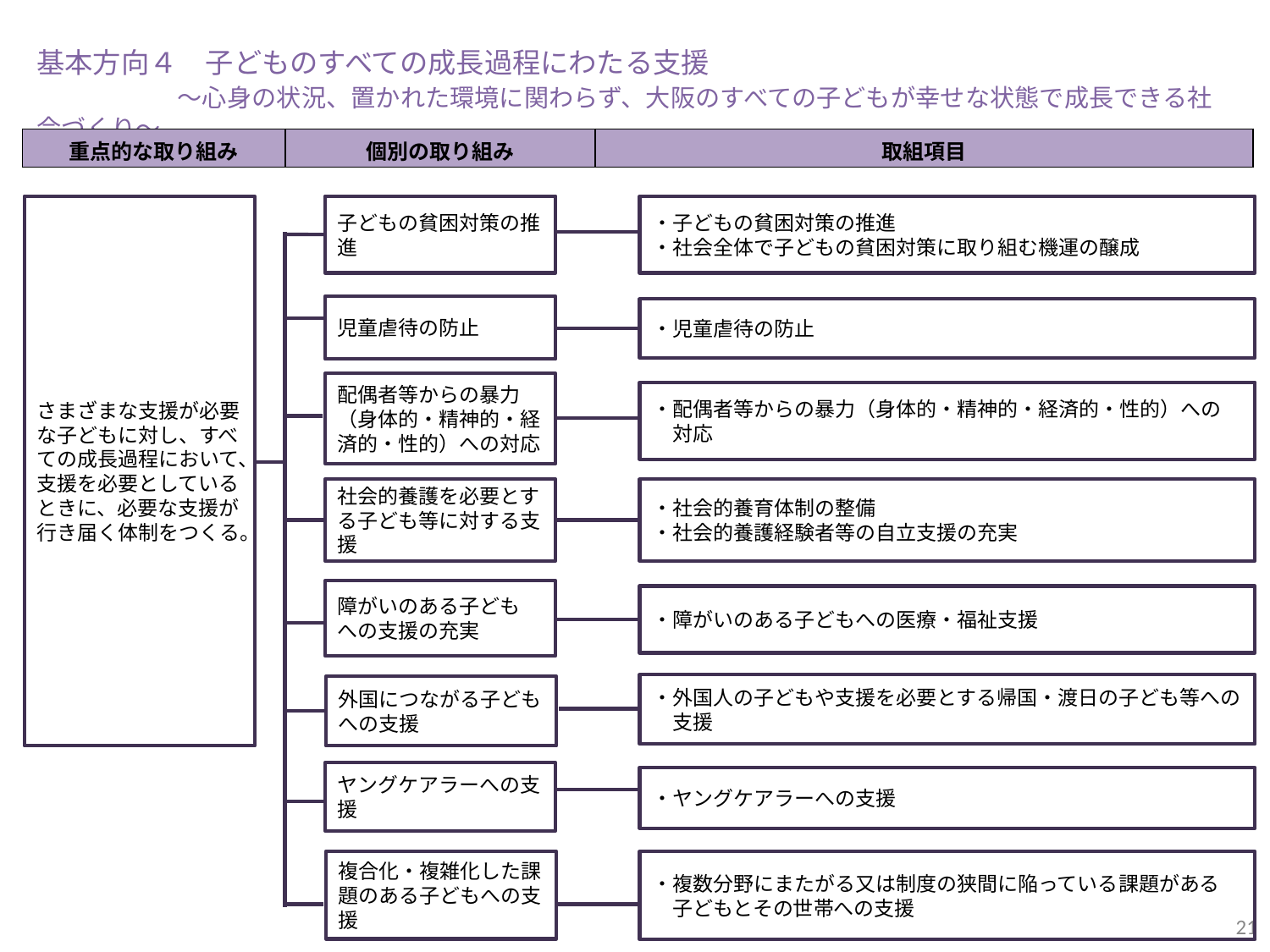

基本方向４　子どものすべての成長過程にわたる支援
　　　　　～心身の状況、置かれた環境に関わらず、大阪のすべての子どもが幸せな状態で成長できる社会づくり～
| 重点的な取り組み | 個別の取り組み | 取組項目 |
| --- | --- | --- |
さまざまな支援が必要な子どもに対し、すべての成長過程において、支援を必要としているときに、必要な支援が行き届く体制をつくる。
子どもの貧困対策の推進
・子どもの貧困対策の推進
・社会全体で子どもの貧困対策に取り組む機運の醸成
児童虐待の防止
・児童虐待の防止
配偶者等からの暴力（身体的・精神的・経済的・性的）への対応
・配偶者等からの暴力（身体的・精神的・経済的・性的）への
　対応
社会的養護を必要とする子ども等に対する支援
・社会的養育体制の整備
・社会的養護経験者等の自立支援の充実
障がいのある子ども
への支援の充実
・障がいのある子どもへの医療・福祉支援
・外国人の子どもや支援を必要とする帰国・渡日の子ども等への
　支援
外国につながる子どもへの支援
ヤングケアラーへの支援
・ヤングケアラーへの支援
複合化・複雑化した課題のある子どもへの支援
・複数分野にまたがる又は制度の狭間に陥っている課題がある
　子どもとその世帯への支援
21